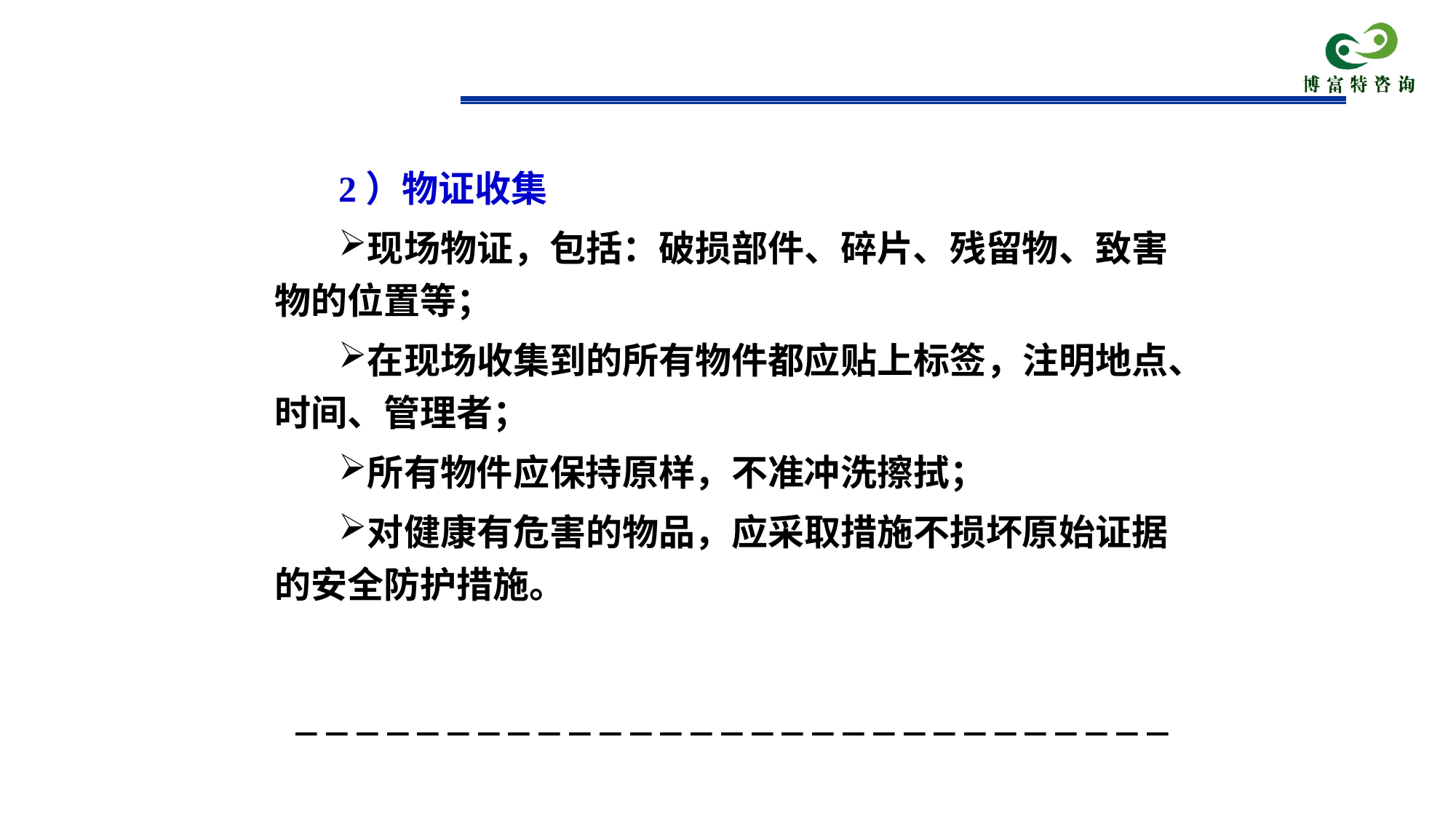

# 2）物证收集
现场物证，包括：破损部件、碎片、残留物、致害物的位置等；
在现场收集到的所有物件都应贴上标签，注明地点、时间、管理者；
所有物件应保持原样，不准冲洗擦拭；
对健康有危害的物品，应采取措施不损坏原始证据的安全防护措施。
－－－－－－－－－－－－－－－－－－－－－－－－－－－－－